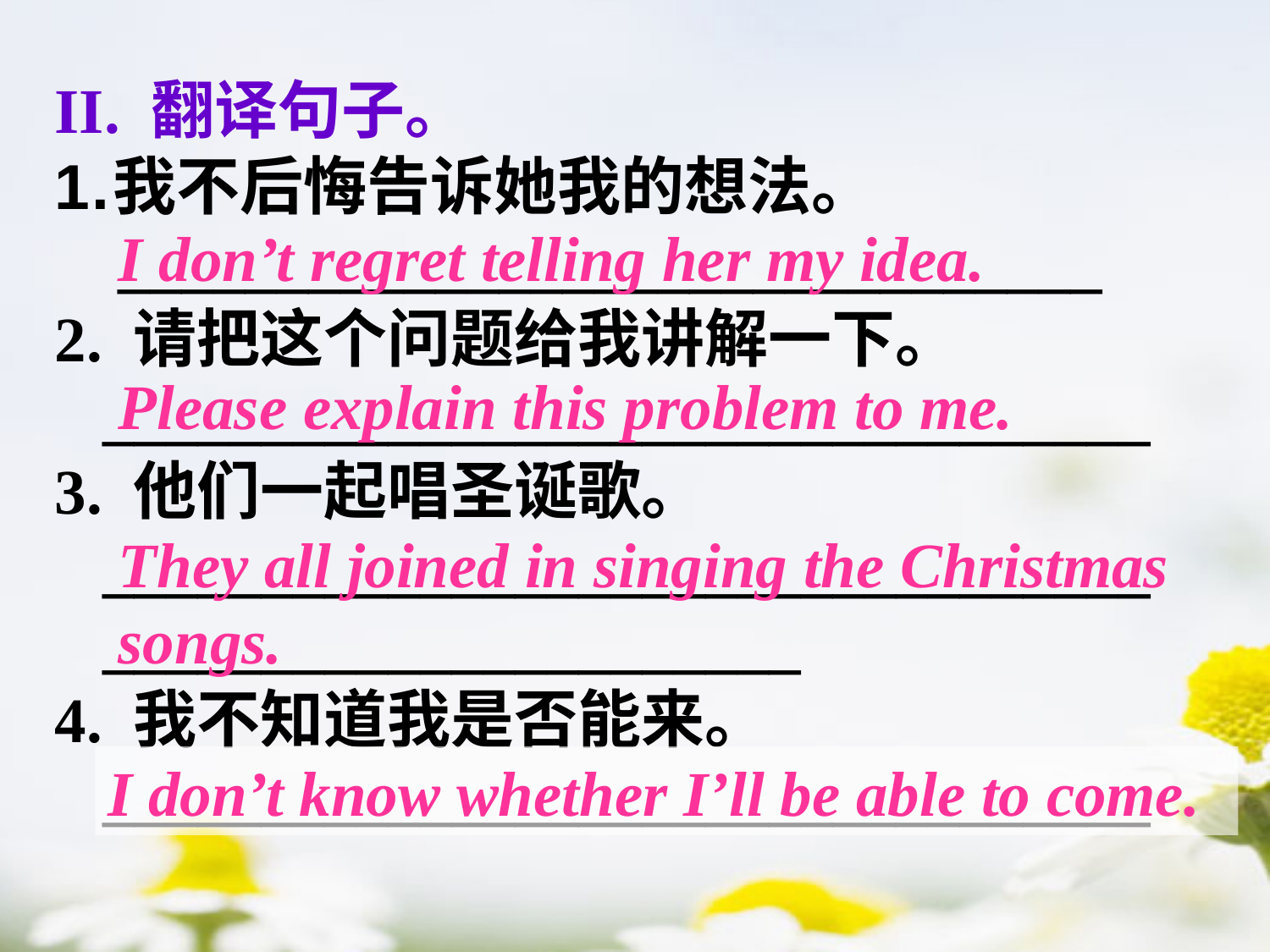

II. 翻译句子。
我不后悔告诉她我的想法。
    _______________________________
2. 请把这个问题给我讲解一下。   _________________________________
3. 他们一起唱圣诞歌。
   _________________________________
   ______________________
4. 我不知道我是否能来。
   _________________________________
I don’t regret telling her my idea.
Please explain this problem to me.
They all joined in singing the Christmas songs.
I don’t know whether I’ll be able to come.